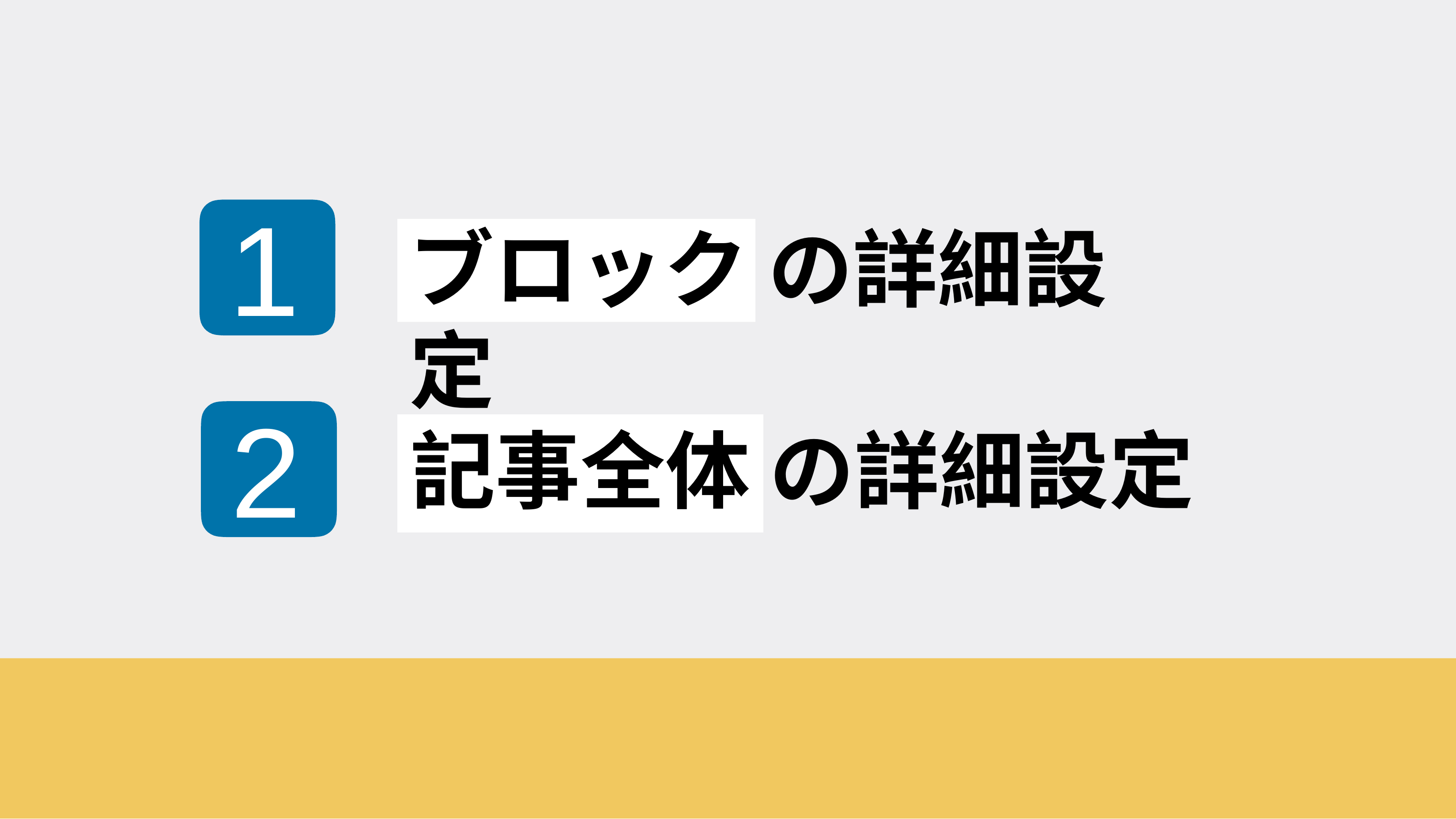

# 1

ブロック の詳細設定

2

記事全体 の詳細設定